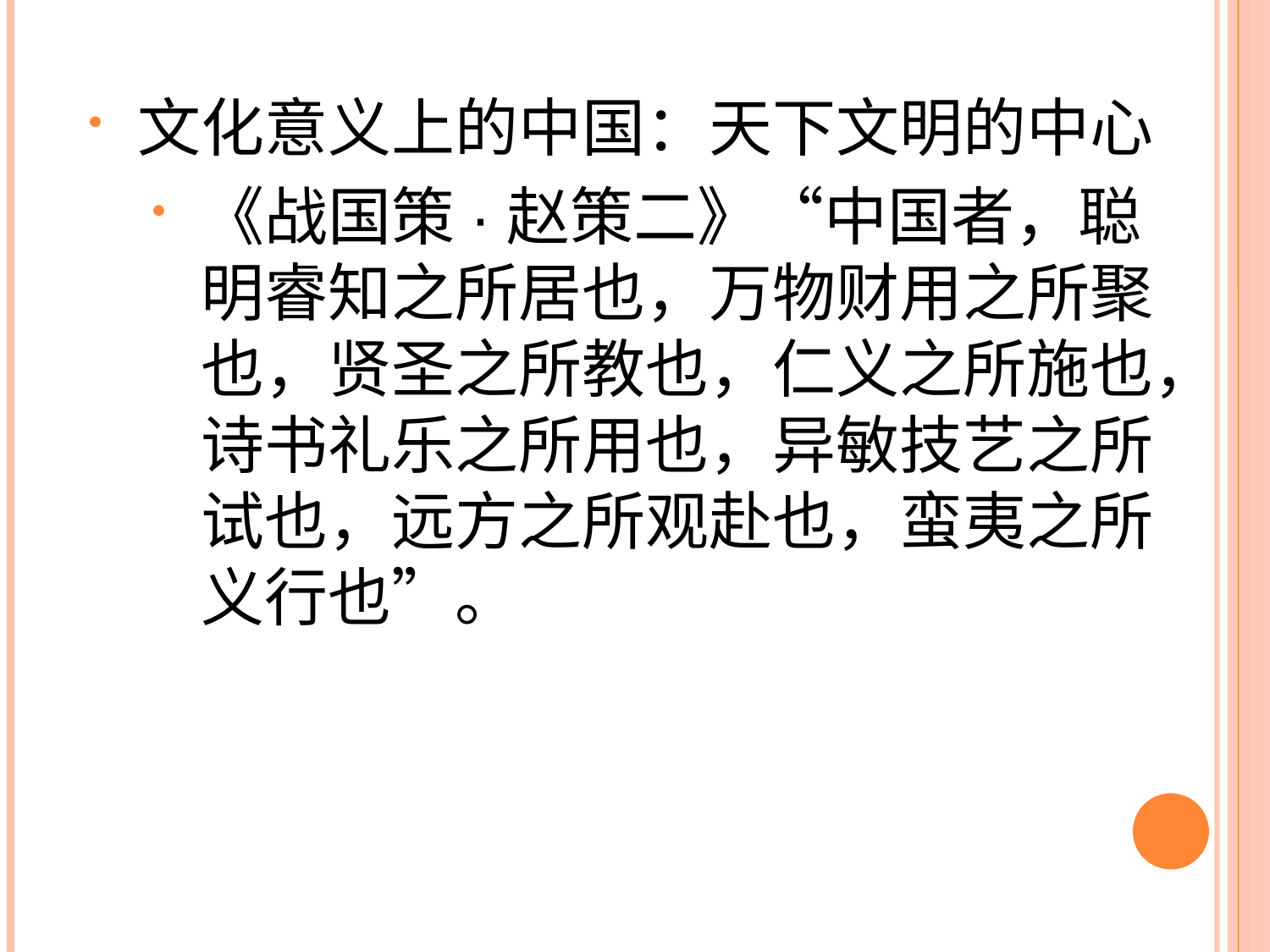

文化意义上的中国：天下文明的中心
《战国策·赵策二》“中国者，聪明睿知之所居也，万物财用之所聚也，贤圣之所教也，仁义之所施也，诗书礼乐之所用也，异敏技艺之所试也，远方之所观赴也，蛮夷之所义行也”。